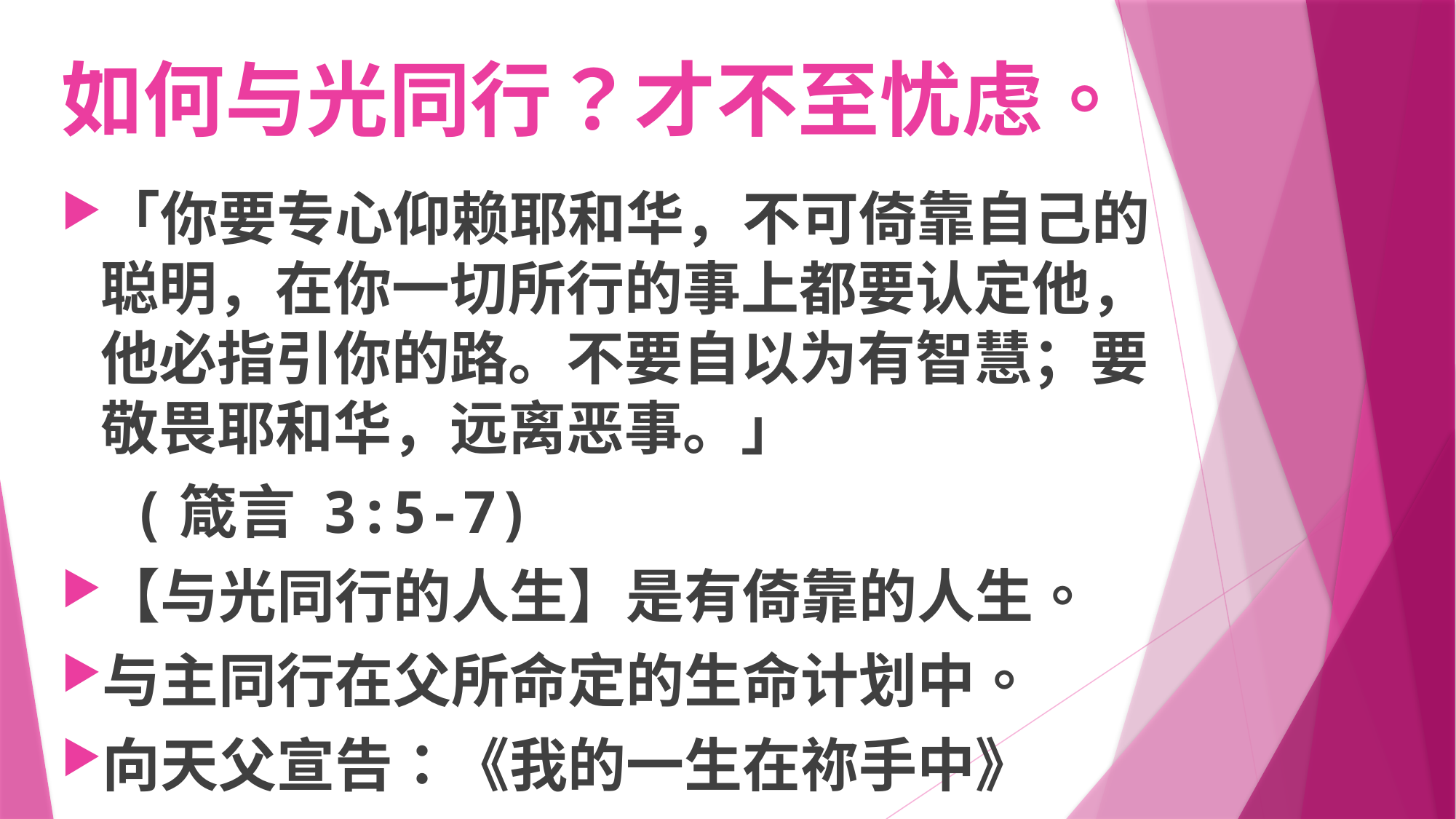

# 如何与光同行？才不至忧虑。
「你要专心仰赖耶和华，不可倚靠自己的聪明，在你一切所行的事上都要认定他，他必指引你的路。不要自以为有智慧；要敬畏耶和华，远离恶事。」
  (箴言 3:5-7)
【与光同行的人生】是有倚靠的人生。
与主同行在父所命定的生命计划中。
向天父宣告：《我的一生在祢手中》